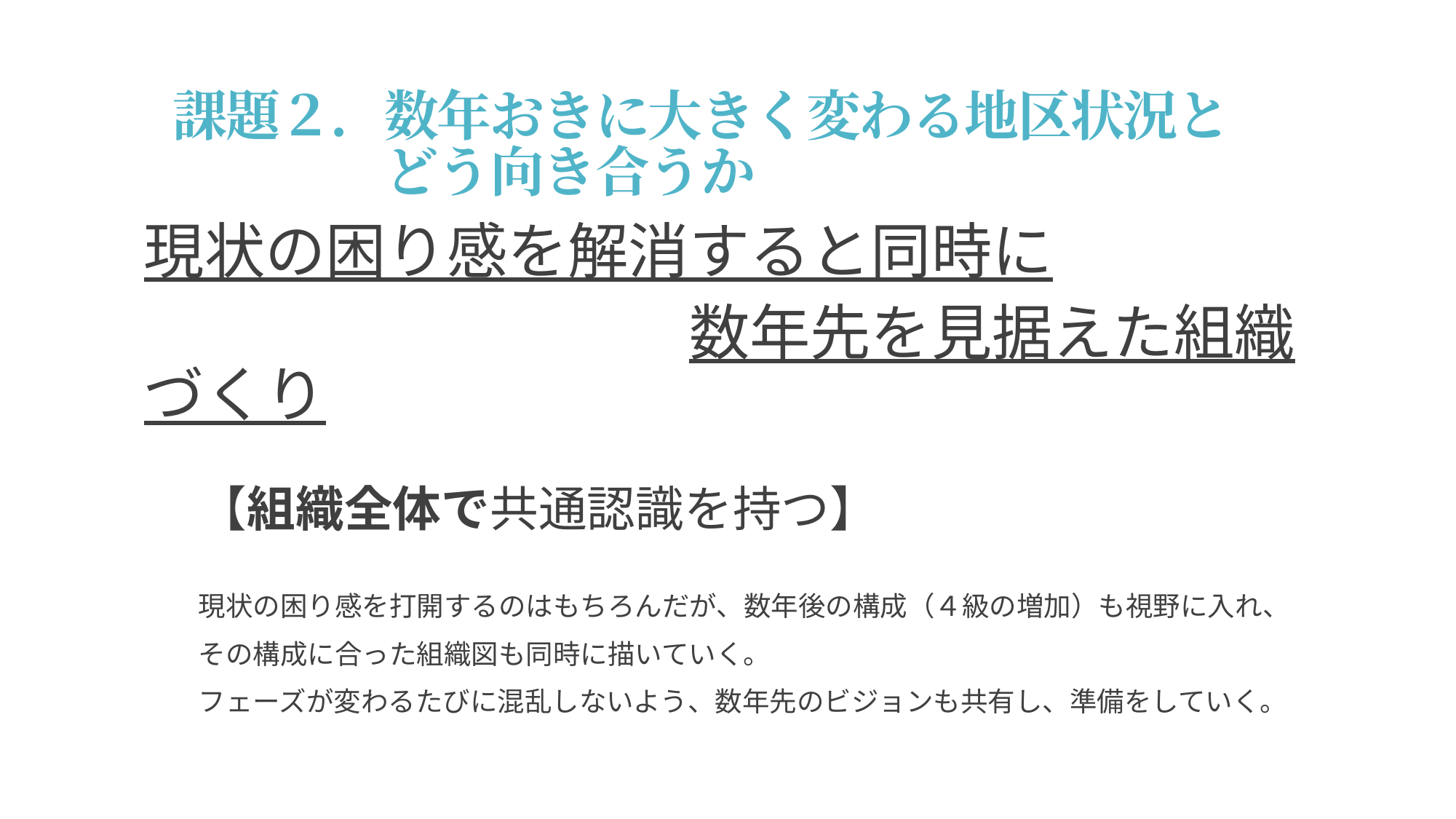

# 課題２．数年おきに大きく変わる地区状況と 　　　　どう向き合うか
現状の困り感を解消すると同時に
　　　　　　　　　数年先を見据えた組織づくり

　　【組織全体で共通認識を持つ】

　　現状の困り感を打開するのはもちろんだが、数年後の構成（４級の増加）も視野に入れ、
　　その構成に合った組織図も同時に描いていく。
　　フェーズが変わるたびに混乱しないよう、数年先のビジョンも共有し、準備をしていく。